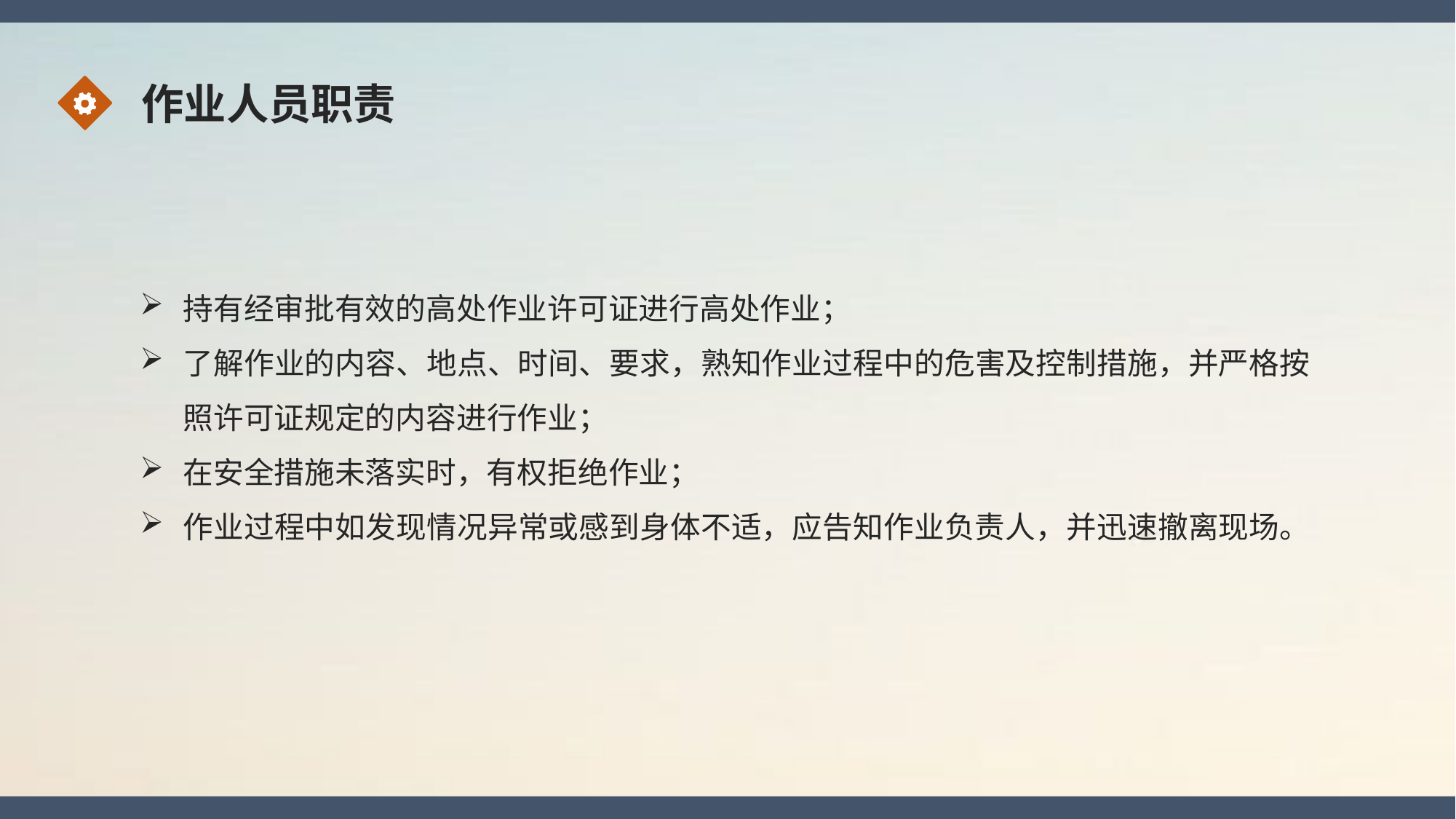

作业人员职责

持有经审批有效的高处作业许可证进行高处作业；
了解作业的内容、地点、时间、要求，熟知作业过程中的危害及控制措施，并严格按照许可证规定的内容进行作业；
在安全措施未落实时，有权拒绝作业；
作业过程中如发现情况异常或感到身体不适，应告知作业负责人，并迅速撤离现场。